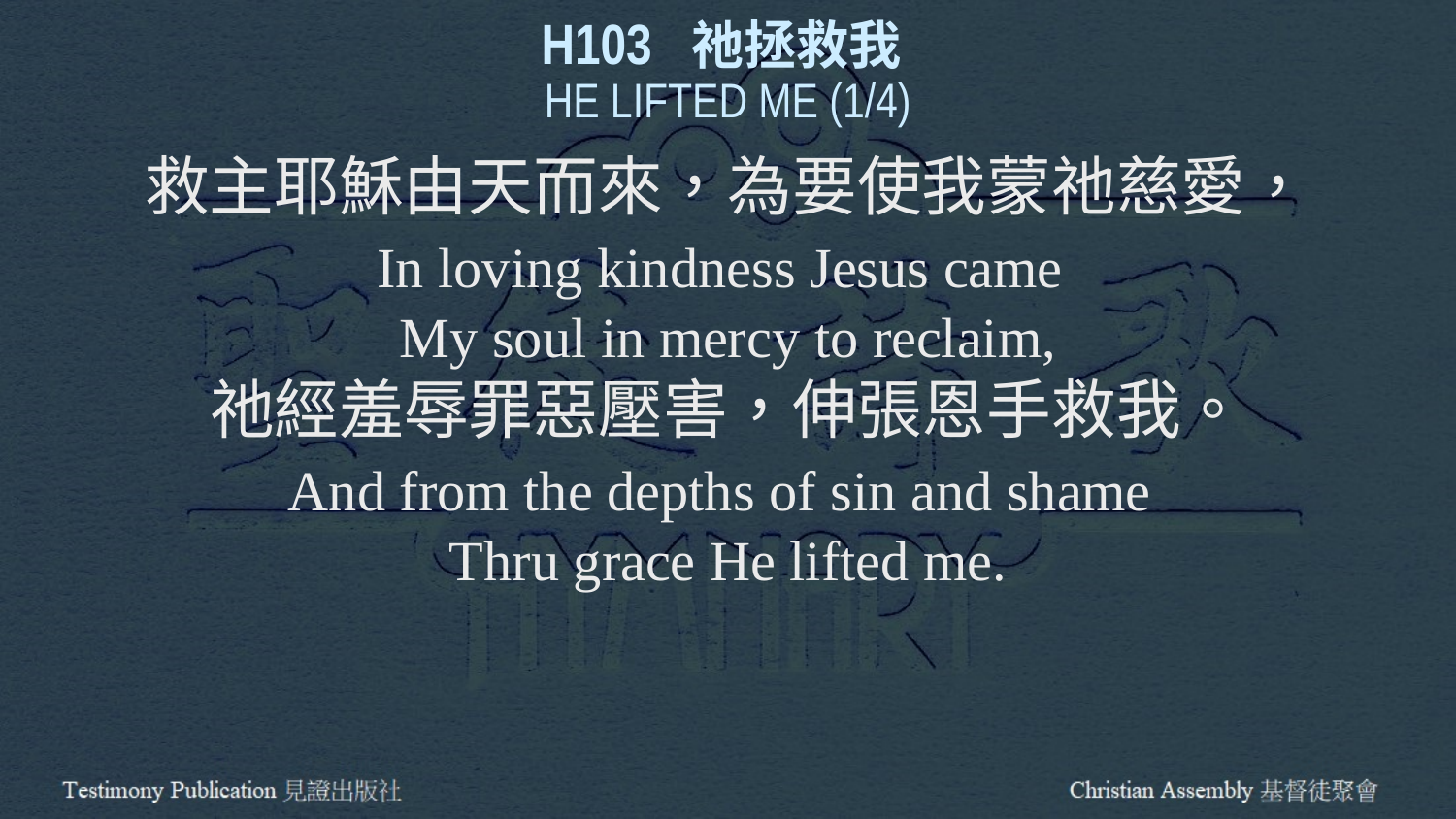

H103  祂拯救我
HE LIFTED ME (1/4)
救主耶穌由天而來，為要使我蒙祂慈愛，
In loving kindness Jesus came
My soul in mercy to reclaim,
祂經羞辱罪惡壓害，伸張恩手救我。
And from the depths of sin and shame
Thru grace He lifted me.